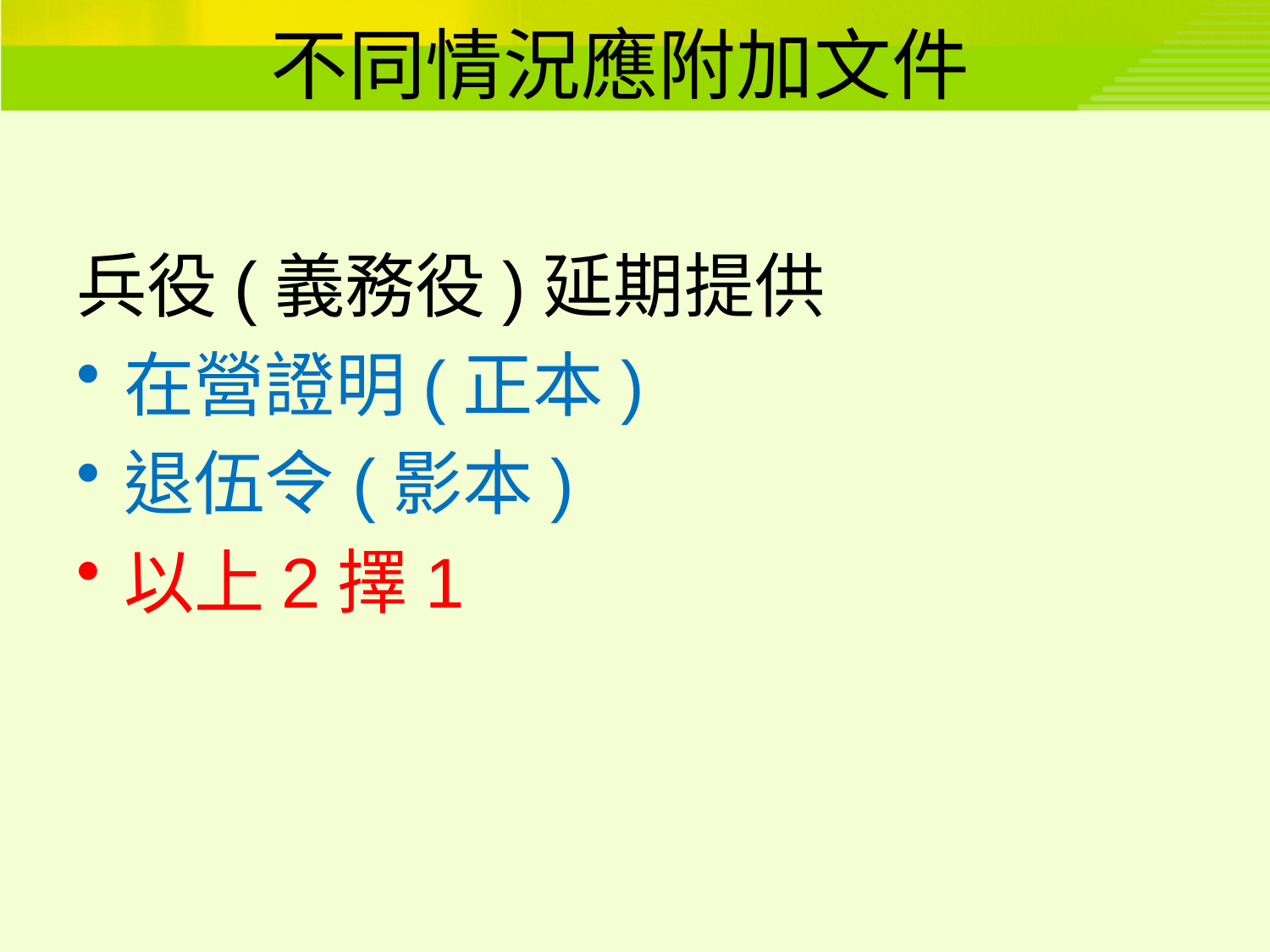

# 不同情況應附加文件

兵役(義務役)延期提供
在營證明(正本)
退伍令(影本)
以上2擇1